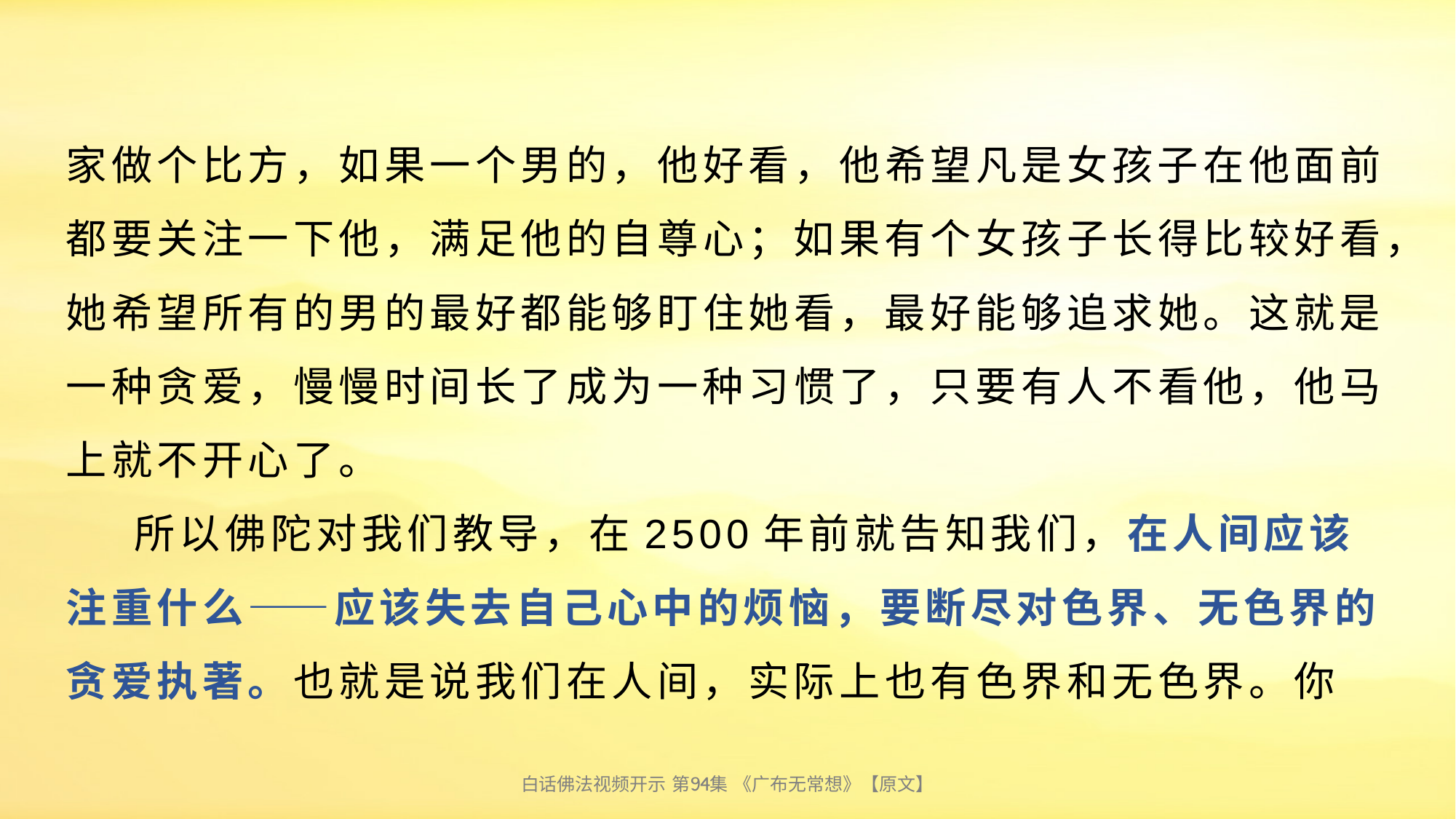

# 家做个比方，如果一个男的，他好看，他希望凡是女孩子在他面前都要关注一下他，满足他的自尊心；如果有个女孩子长得比较好看，她希望所有的男的最好都能够盯住她看，最好能够追求她。这就是一种贪爱，慢慢时间长了成为一种习惯了，只要有人不看他，他马上就不开心了。 所以佛陀对我们教导，在2500年前就告知我们，在人间应该注重什么——应该失去自己心中的烦恼，要断尽对色界、无色界的贪爱执著。也就是说我们在人间，实际上也有色界和无色界。你
白话佛法视频开示 第94集 《广布无常想》【原文】